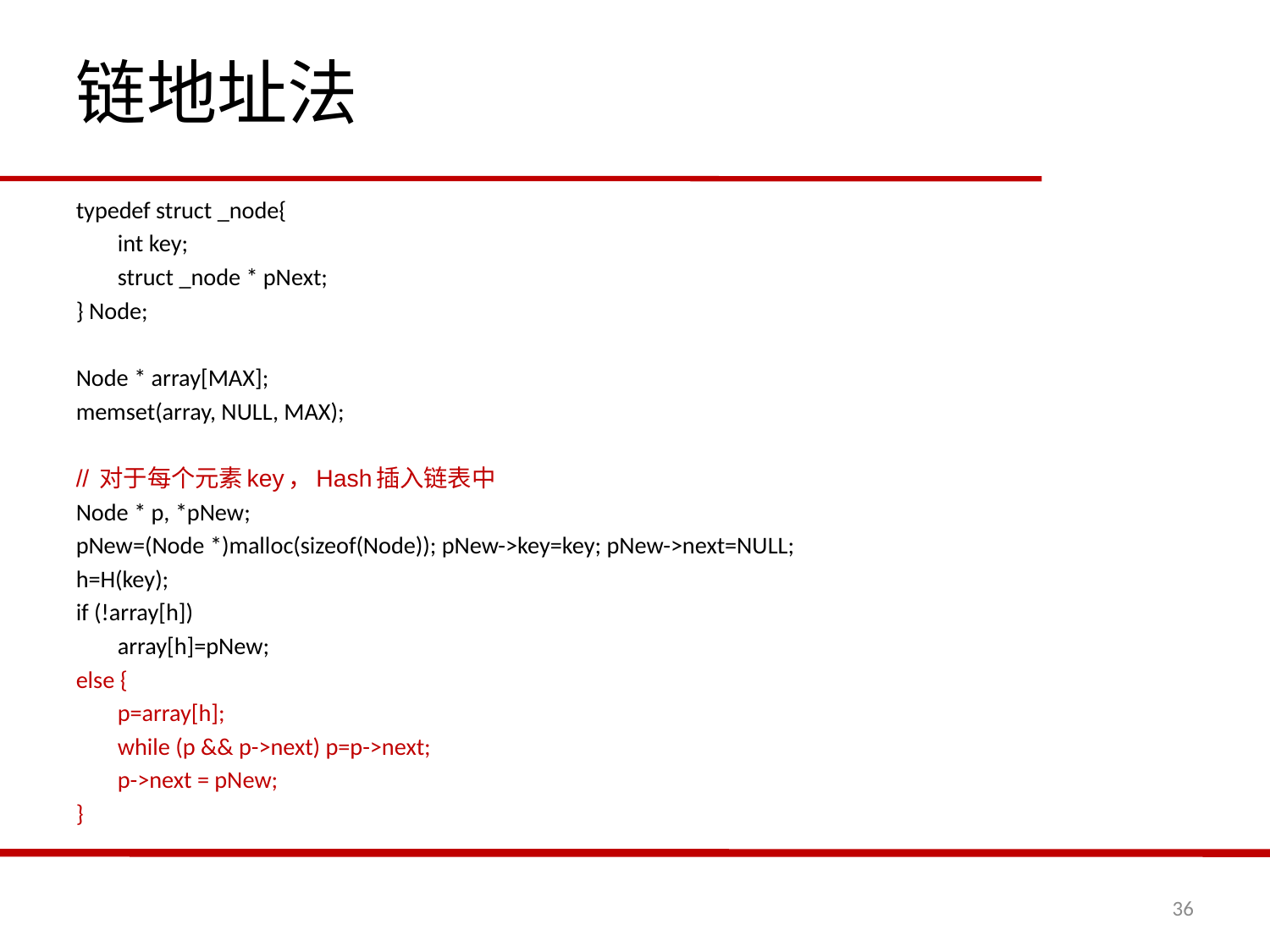

链地址法
typedef struct _node{
	int key;
	struct _node * pNext;
} Node;

Node * array[MAX];
memset(array, NULL, MAX);

// 对于每个元素key，Hash插入链表中
Node * p, *pNew;
pNew=(Node *)malloc(sizeof(Node)); pNew->key=key; pNew->next=NULL;
h=H(key);
if (!array[h])
	array[h]=pNew;
else {
	p=array[h];
	while (p && p->next) p=p->next;
	p->next = pNew;
}

36